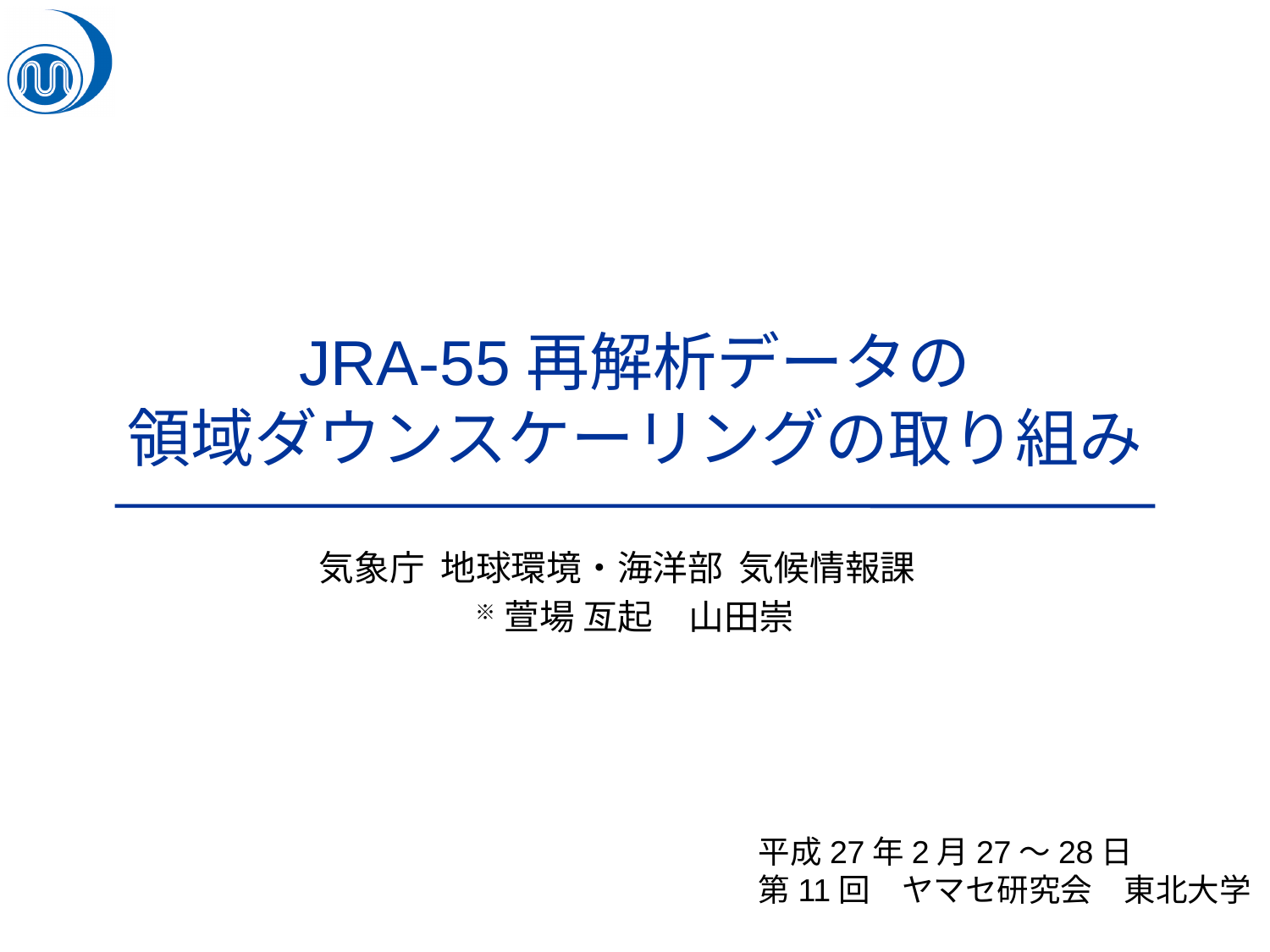

# JRA-55再解析データの 領域ダウンスケーリングの取り組み
気象庁  地球環境・海洋部  気候情報課
※萱場 亙起　山田崇
平成27年2月27～28日
第11回　ヤマセ研究会　東北大学